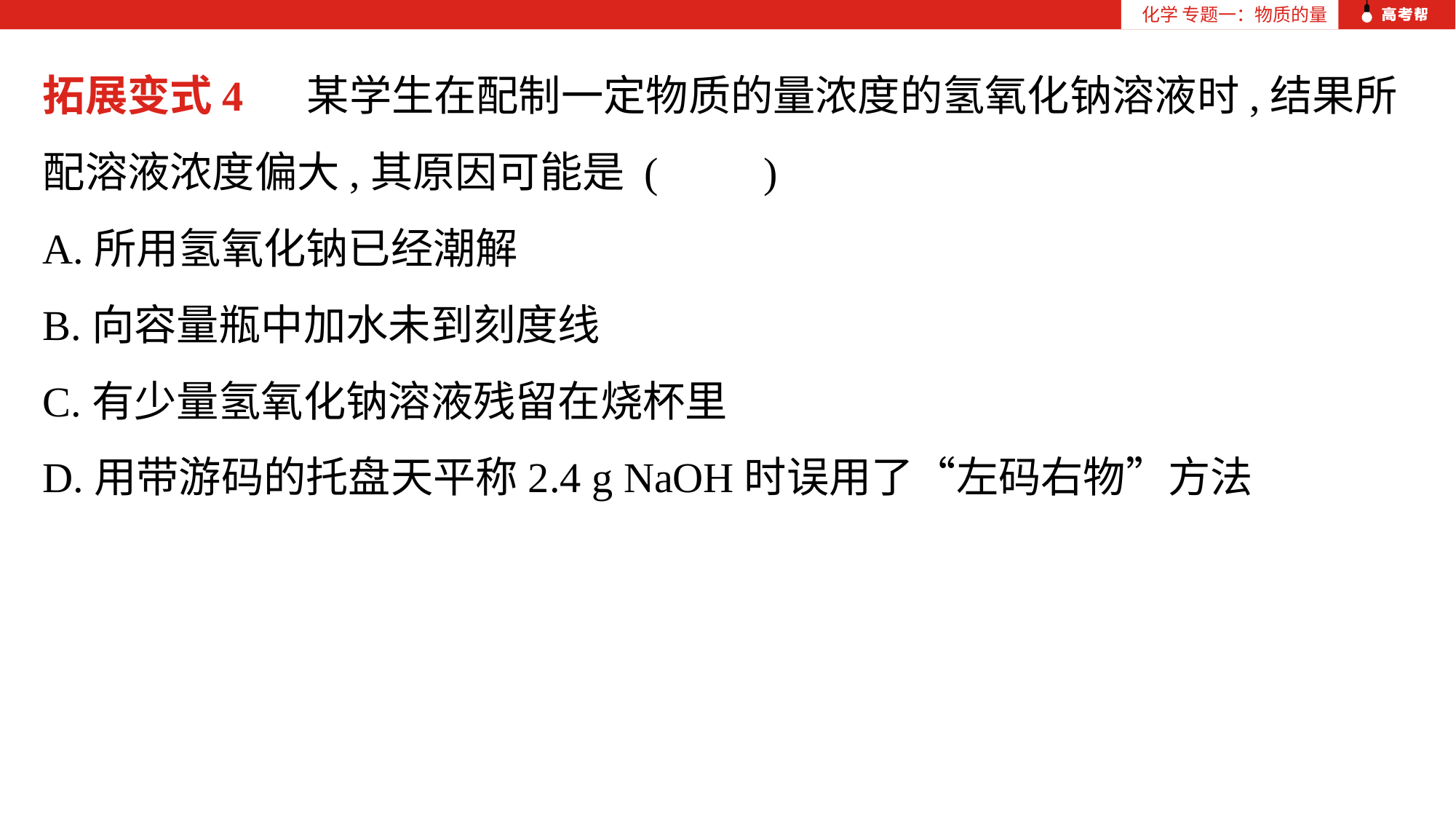

化学 专题一：物质的量

拓展变式4 　某学生在配制一定物质的量浓度的氢氧化钠溶液时,结果所配溶液浓度偏大,其原因可能是 (　　)
A.所用氢氧化钠已经潮解
B.向容量瓶中加水未到刻度线
C.有少量氢氧化钠溶液残留在烧杯里
D.用带游码的托盘天平称2.4 g NaOH时误用了“左码右物”方法